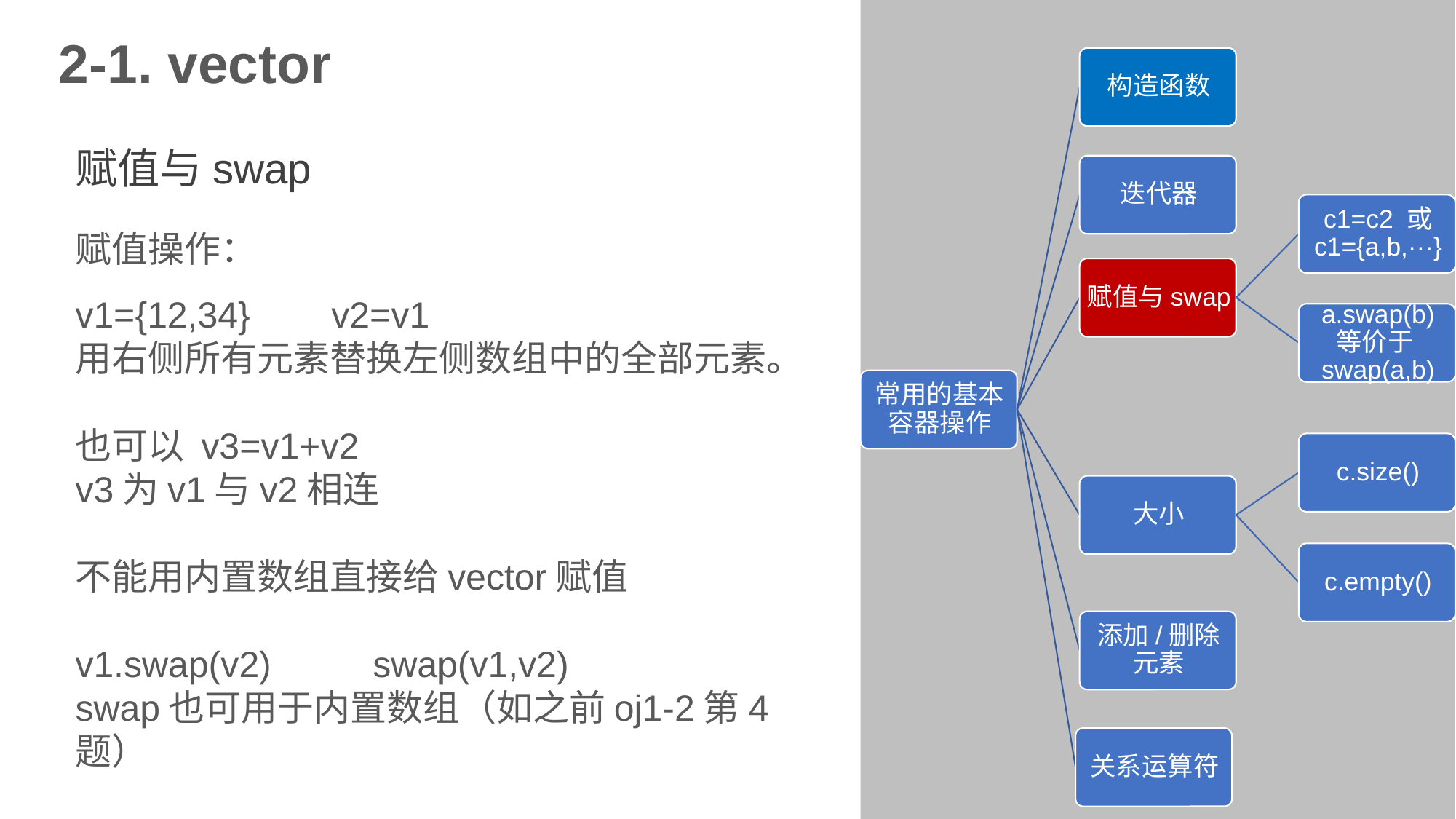

常用的基本容器操作

构造函数

赋值与swap

c1=c2 或 c1={a,b,···}

a.swap(b) 等价于swap(a,b)

大小

c.size()

c.empty()

添加/删除元素

关系运算符

迭代器
2-1. vector
赋值与swap
赋值操作：
v1={12,34}        v2=v1
用右侧所有元素替换左侧数组中的全部元素。

也可以 v3=v1+v2
v3为v1与v2相连

不能用内置数组直接给vector赋值

v1.swap(v2)          swap(v1,v2)
swap也可用于内置数组（如之前oj1-2第4题）